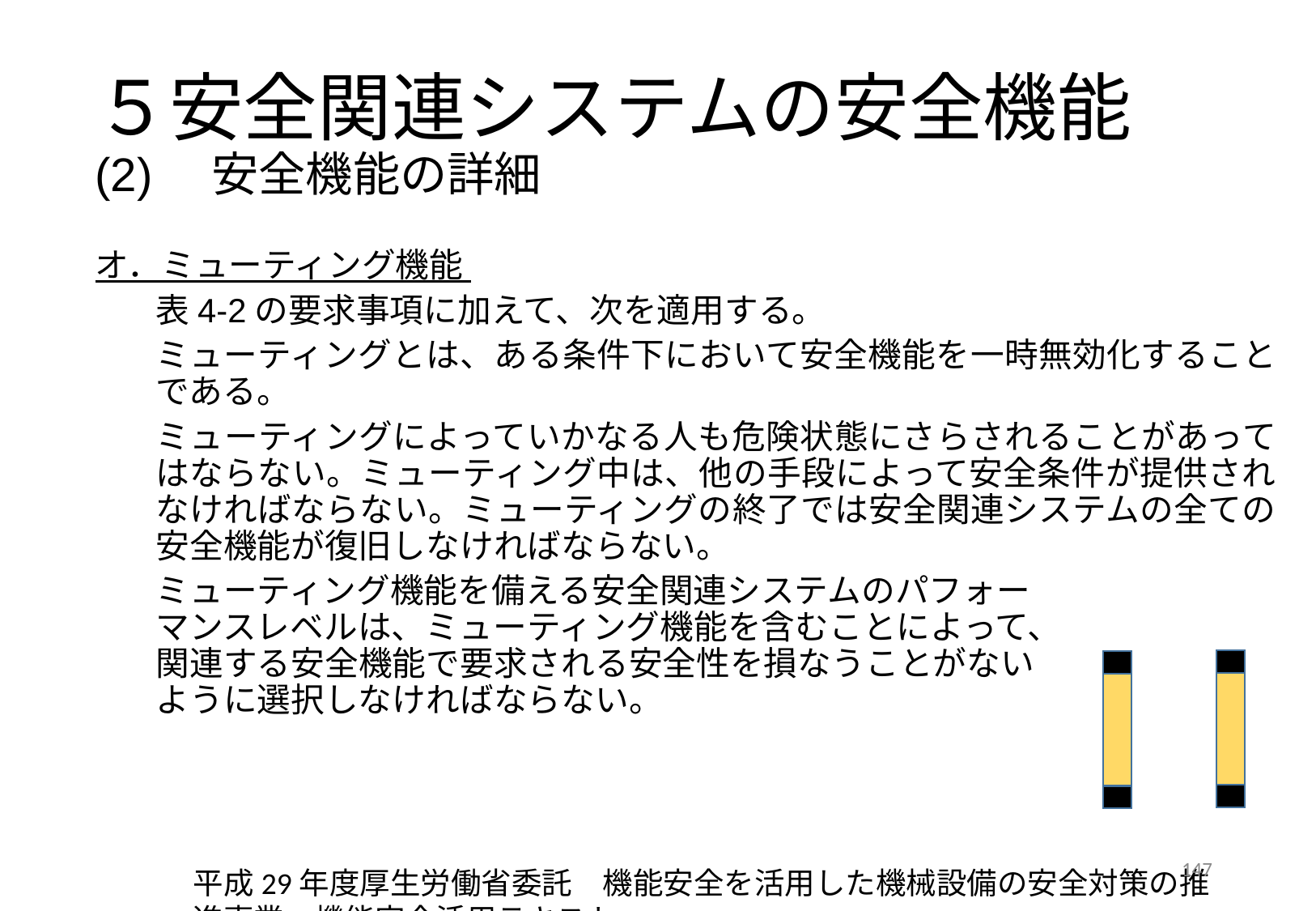

# ５安全関連システムの安全機能 (2)　安全機能の詳細
オ．ミューティング機能
表4-2の要求事項に加えて、次を適用する。
ミューティングとは、ある条件下において安全機能を一時無効化することである。
ミューティングによっていかなる人も危険状態にさらされることがあってはならない。ミューティング中は、他の手段によって安全条件が提供されなければならない。ミューティングの終了では安全関連システムの全ての安全機能が復旧しなければならない。
ミューティング機能を備える安全関連システムのパフォー
マンスレベルは、ミューティング機能を含むことによって、
関連する安全機能で要求される安全性を損なうことがない
ように選択しなければならない。

147
平成29年度厚生労働省委託　機能安全を活用した機械設備の安全対策の推進事業　機能安全活用テキスト